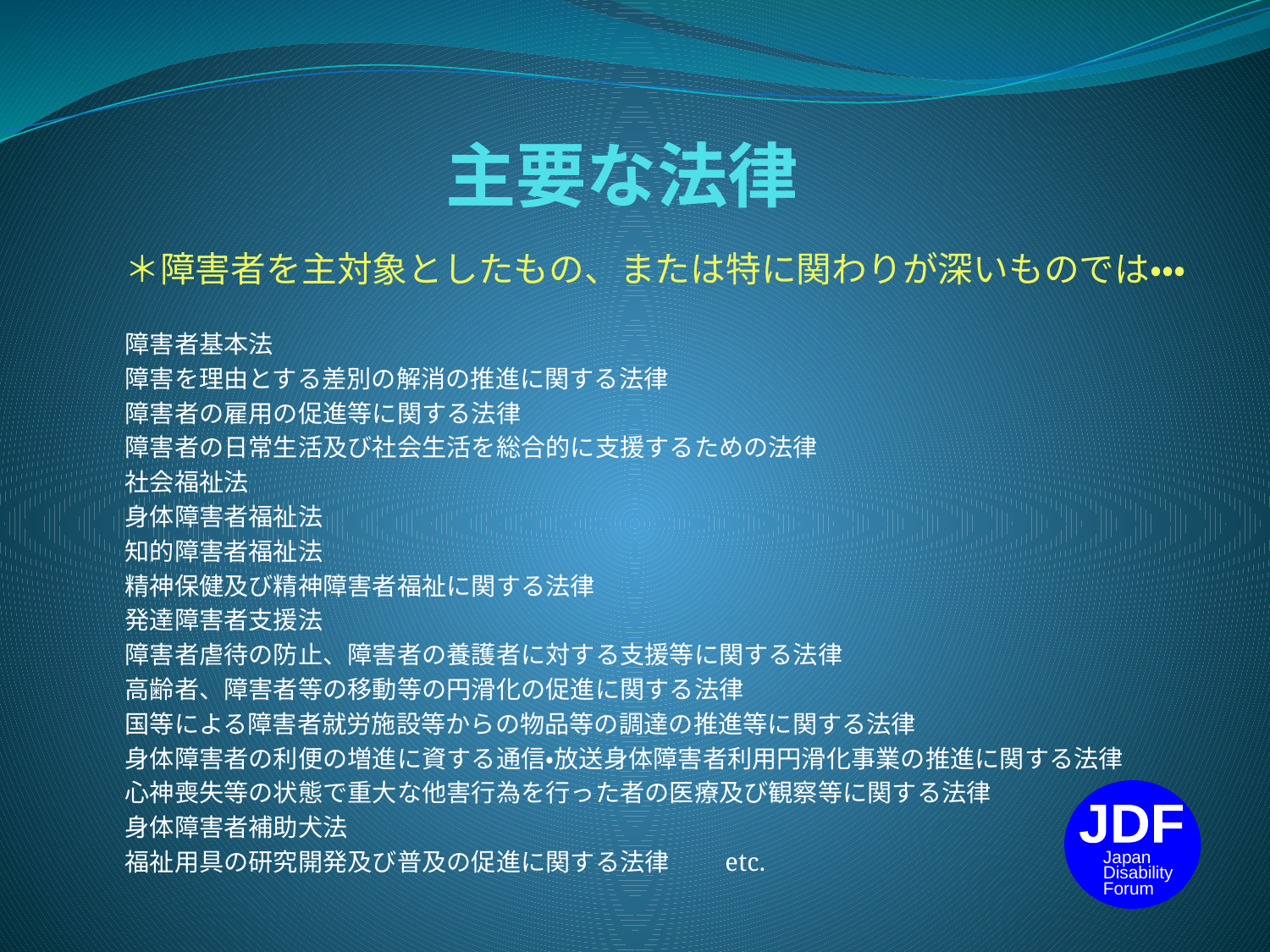

# 主要な法律
＊障害者を主対象としたもの、または特に関わりが深いものでは・・・

障害者基本法
障害を理由とする差別の解消の推進に関する法律
障害者の雇用の促進等に関する法律
障害者の日常生活及び社会生活を総合的に支援するための法律
社会福祉法
身体障害者福祉法
知的障害者福祉法
精神保健及び精神障害者福祉に関する法律
発達障害者支援法
障害者虐待の防止、障害者の養護者に対する支援等に関する法律
高齢者、障害者等の移動等の円滑化の促進に関する法律
国等による障害者就労施設等からの物品等の調達の推進等に関する法律
身体障害者の利便の増進に資する通信・放送身体障害者利用円滑化事業の推進に関する法律
心神喪失等の状態で重大な他害行為を行った者の医療及び観察等に関する法律
身体障害者補助犬法
福祉用具の研究開発及び普及の促進に関する法律　　etc.

JDF
Japan Disability
Forum